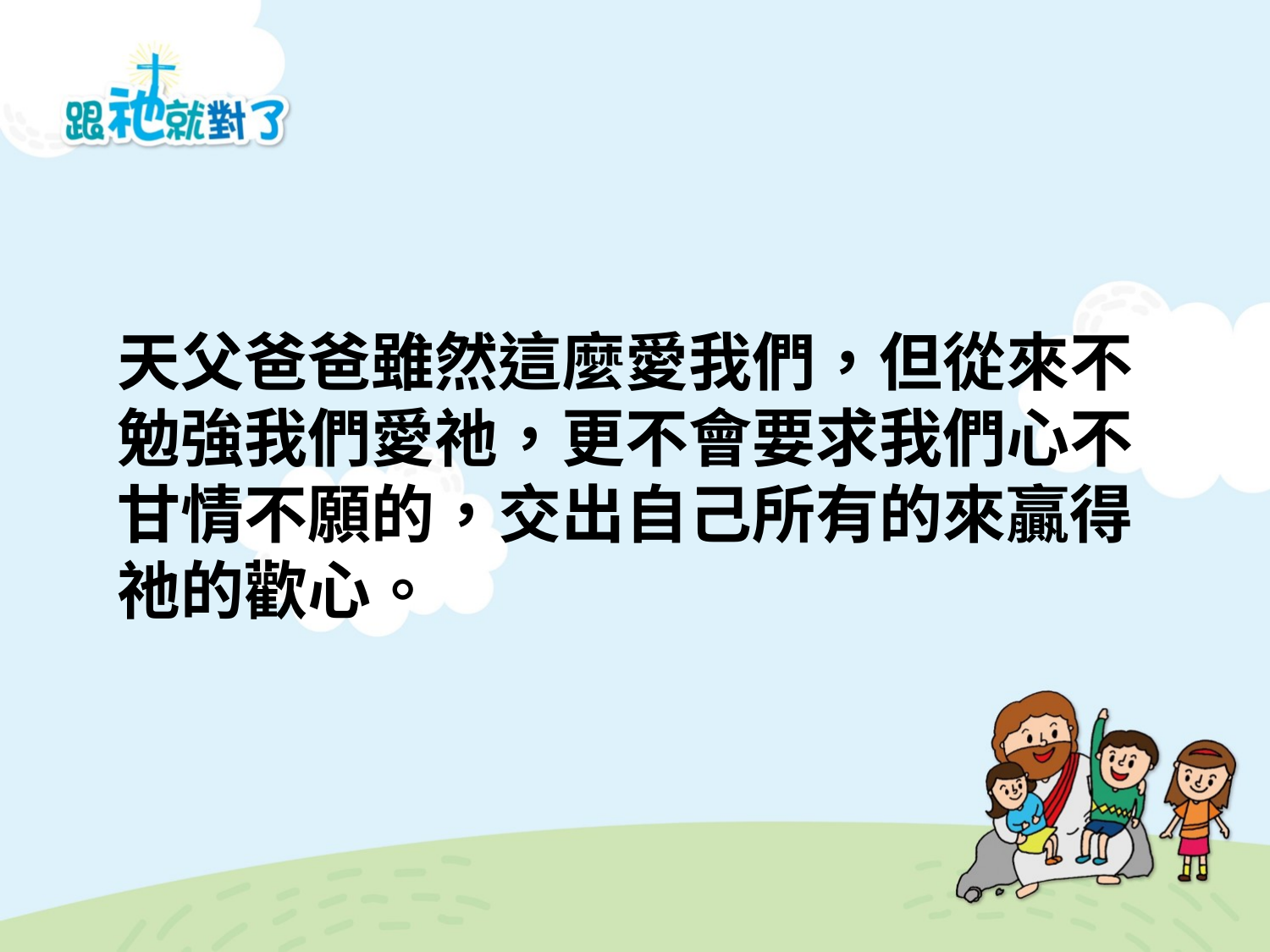

天父爸爸雖然這麼愛我們，但從來不勉強我們愛祂，更不會要求我們心不甘情不願的，交出自己所有的來贏得祂的歡心。